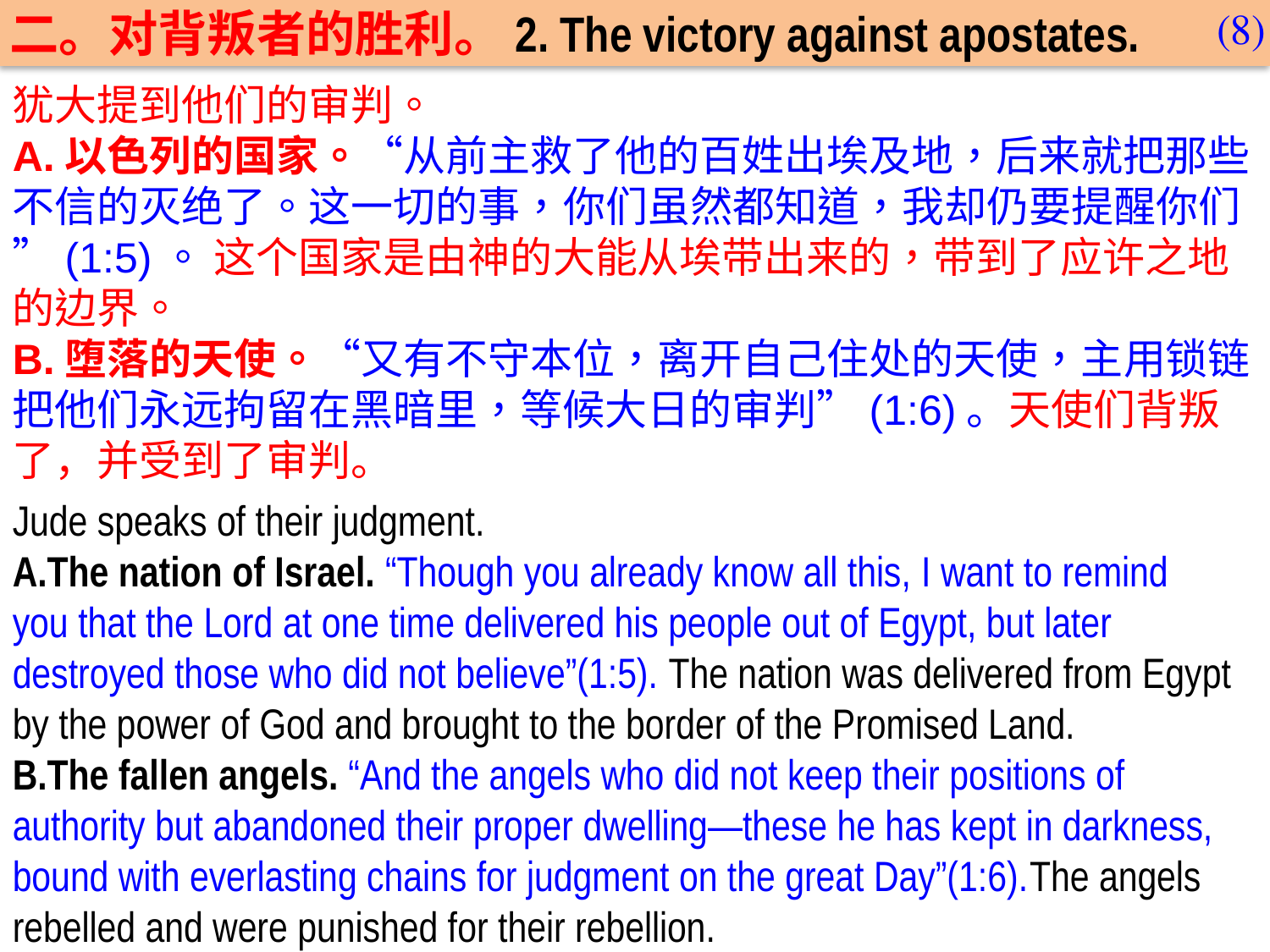

二。对背叛者的胜利。2. The victory against apostates.
(8)

犹大提到他们的审判。
A.以色列的国家。“从前主救了他的百姓出埃及地，后来就把那些不信的灭绝了。这一切的事，你们虽然都知道，我却仍要提醒你们”(1:5)。 这个国家是由神的大能从埃带出来的，带到了应许之地的边界。
B.堕落的天使。“又有不守本位，离开自己住处的天使，主用锁链把他们永远拘留在黑暗里，等候大日的审判”(1:6)。天使们背叛了，并受到了审判。
Jude speaks of their judgment.
A.The nation of Israel. “Though you already know all this, I want to remind you that the Lord at one time delivered his people out of Egypt, but later destroyed those who did not believe”(1:5). The nation was delivered from Egypt by the power of God and brought to the border of the Promised Land.
B.The fallen angels. “And the angels who did not keep their positions of authority but abandoned their proper dwelling—these he has kept in darkness, bound with everlasting chains for judgment on the great Day”(1:6).The angels rebelled and were punished for their rebellion.